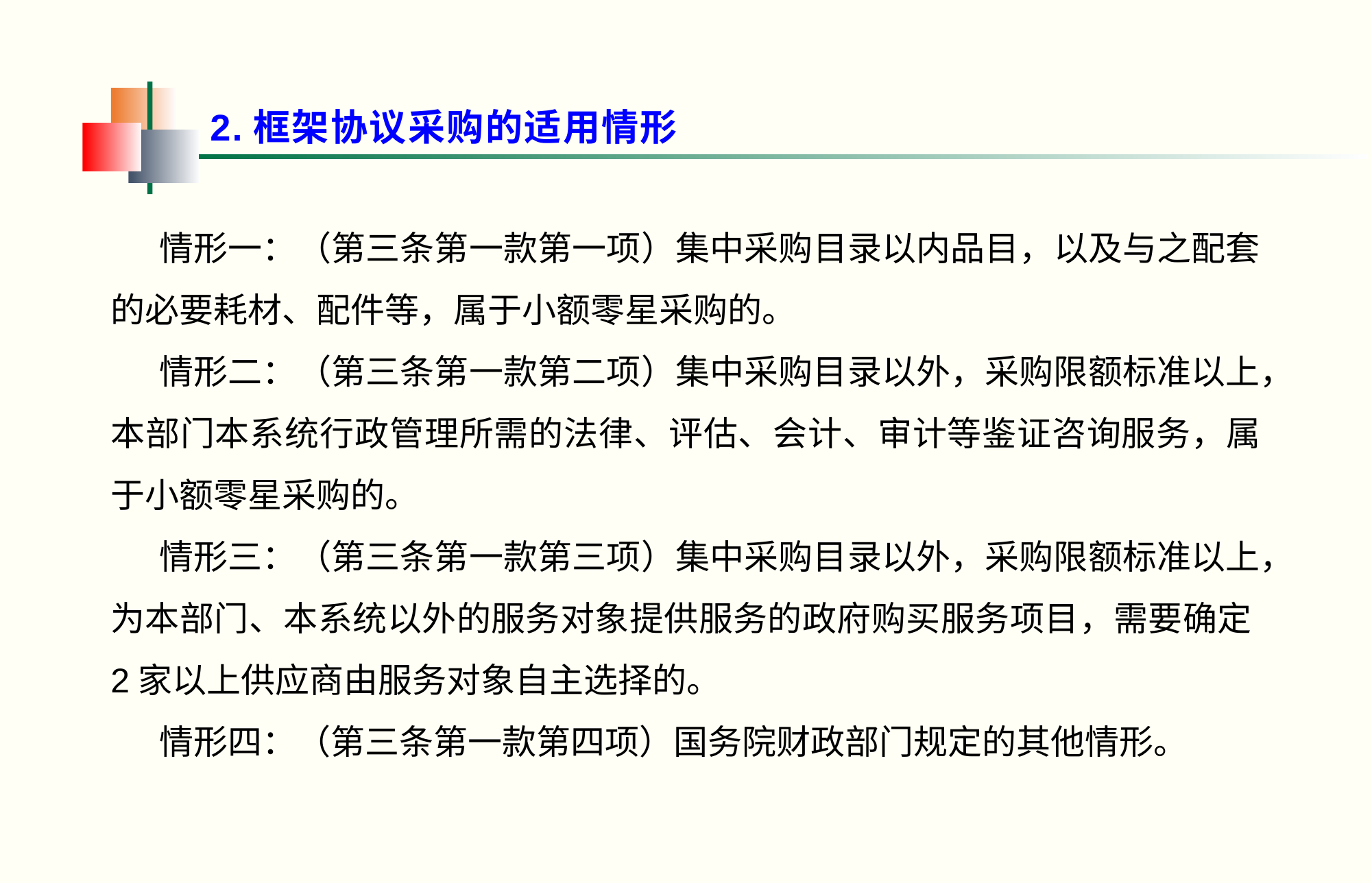

2.框架协议采购的适用情形
情形一：（第三条第一款第一项）集中采购目录以内品目，以及与之配套的必要耗材、配件等，属于小额零星采购的。
情形二：（第三条第一款第二项）集中采购目录以外，采购限额标准以上，本部门本系统行政管理所需的法律、评估、会计、审计等鉴证咨询服务，属于小额零星采购的。
情形三：（第三条第一款第三项）集中采购目录以外，采购限额标准以上，为本部门、本系统以外的服务对象提供服务的政府购买服务项目，需要确定2家以上供应商由服务对象自主选择的。
情形四：（第三条第一款第四项）国务院财政部门规定的其他情形。